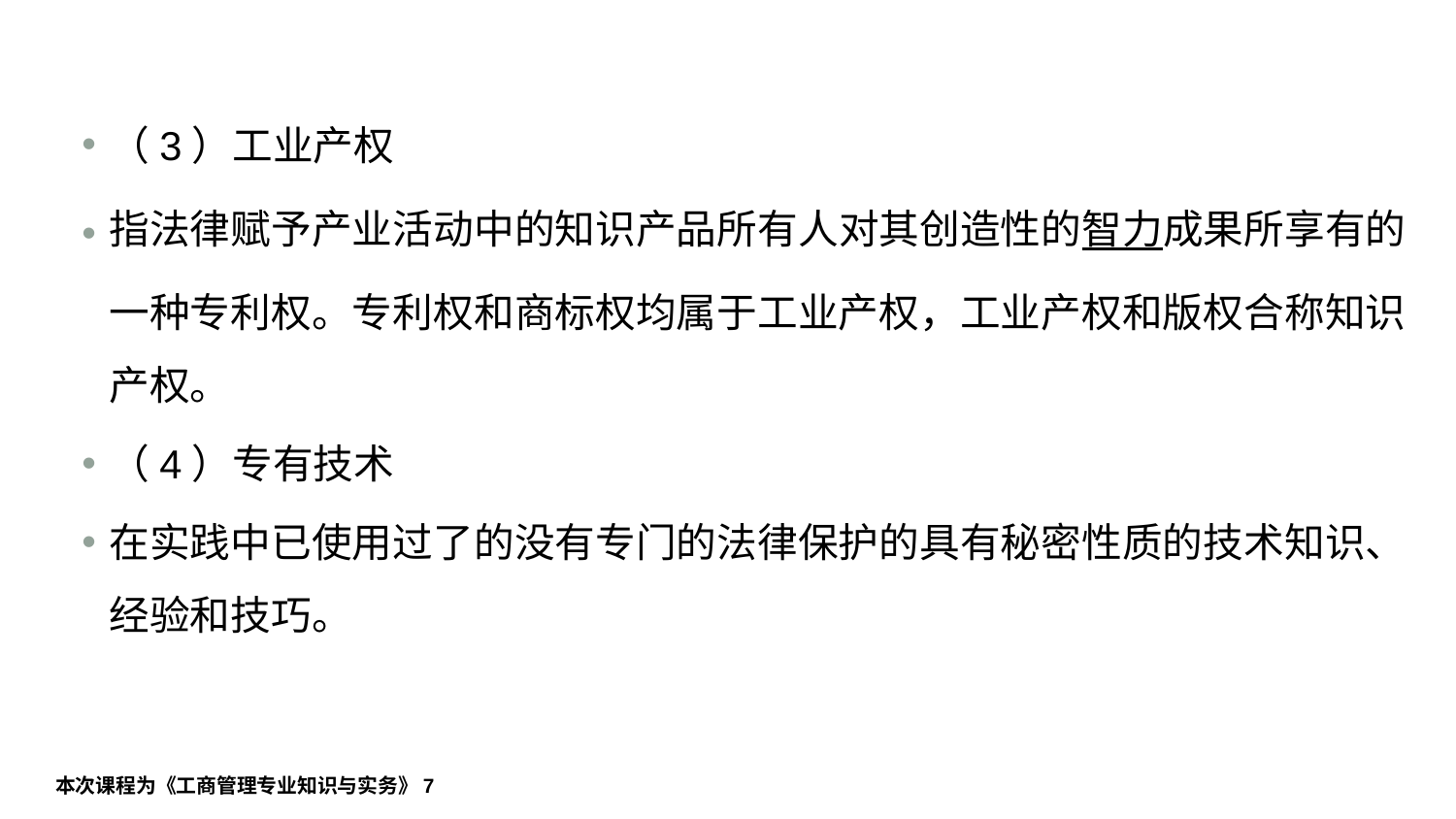

#
（3）工业产权
指法律赋予产业活动中的知识产品所有人对其创造性的智力成果所享有的一种专利权。专利权和商标权均属于工业产权，工业产权和版权合称知识产权。
（4）专有技术
在实践中已使用过了的没有专门的法律保护的具有秘密性质的技术知识、经验和技巧。